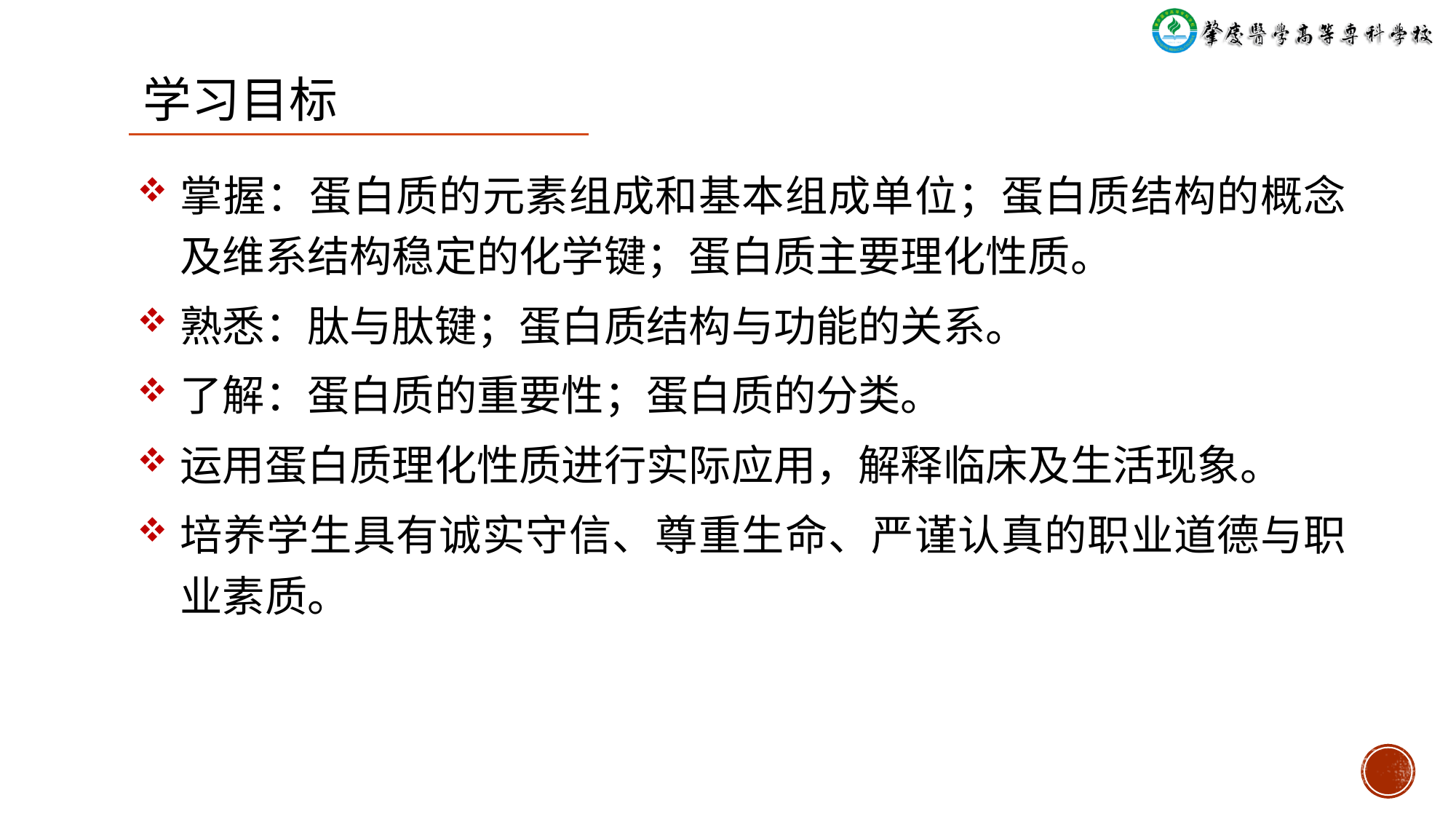

学习目标
掌握：蛋白质的元素组成和基本组成单位；蛋白质结构的概念及维系结构稳定的化学键；蛋白质主要理化性质。
熟悉：肽与肽键；蛋白质结构与功能的关系。
了解：蛋白质的重要性；蛋白质的分类。
运用蛋白质理化性质进行实际应用，解释临床及生活现象。
培养学生具有诚实守信、尊重生命、严谨认真的职业道德与职业素质。